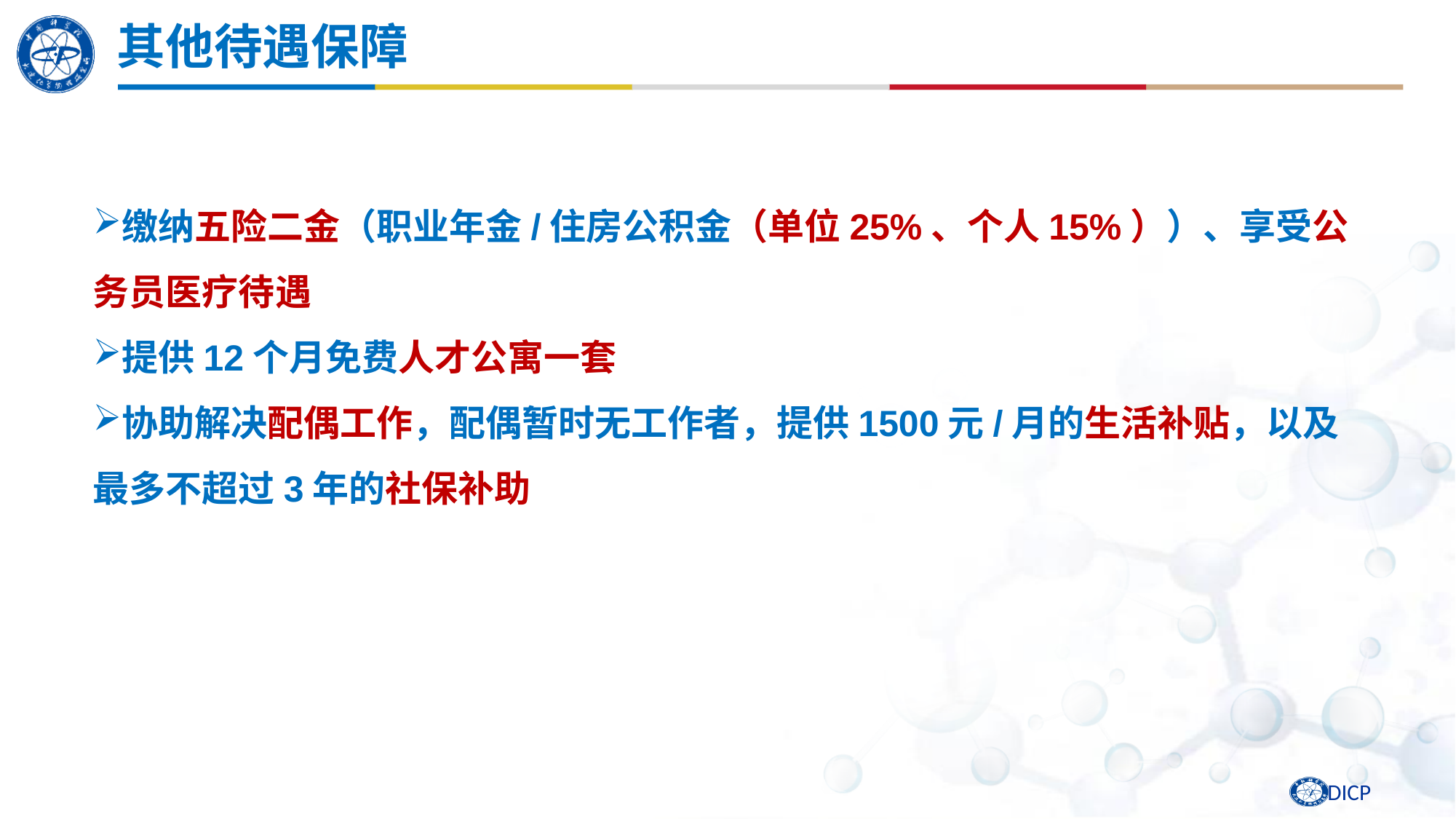

其他待遇保障
4
缴纳五险二金（职业年金/住房公积金（单位25%、个人15%））、享受公务员医疗待遇
提供12个月免费人才公寓一套
协助解决配偶工作，配偶暂时无工作者，提供1500元/月的生活补贴，以及最多不超过3年的社保补助